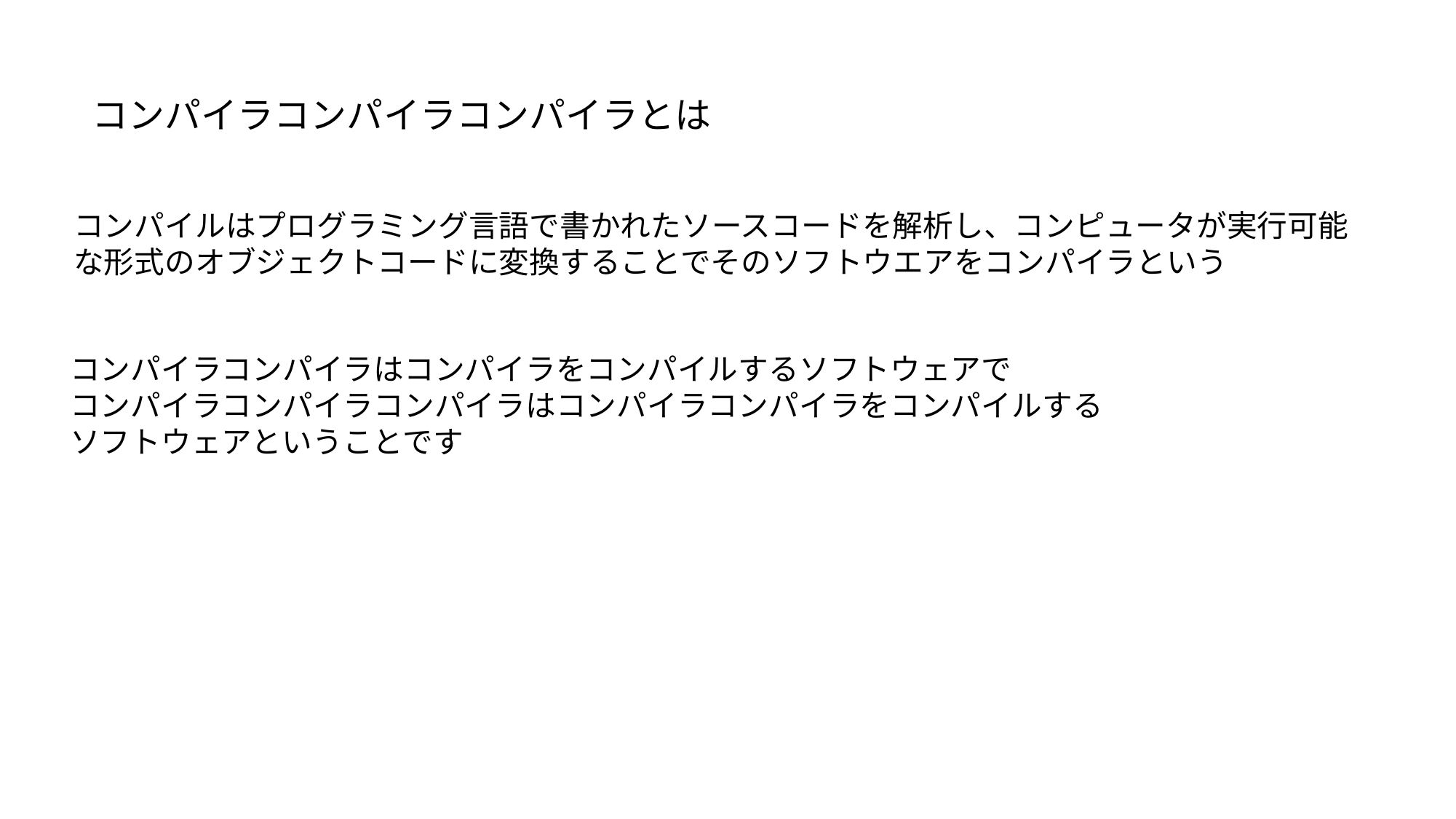

コンパイラコンパイラコンパイラとは
コンパイルはプログラミング言語で書かれたソースコードを解析し、コンピュータが実行可能
な形式のオブジェクトコードに変換することでそのソフトウエアをコンパイラという
コンパイラコンパイラはコンパイラをコンパイルするソフトウェアで
コンパイラコンパイラコンパイラはコンパイラコンパイラをコンパイルする
ソフトウェアということです